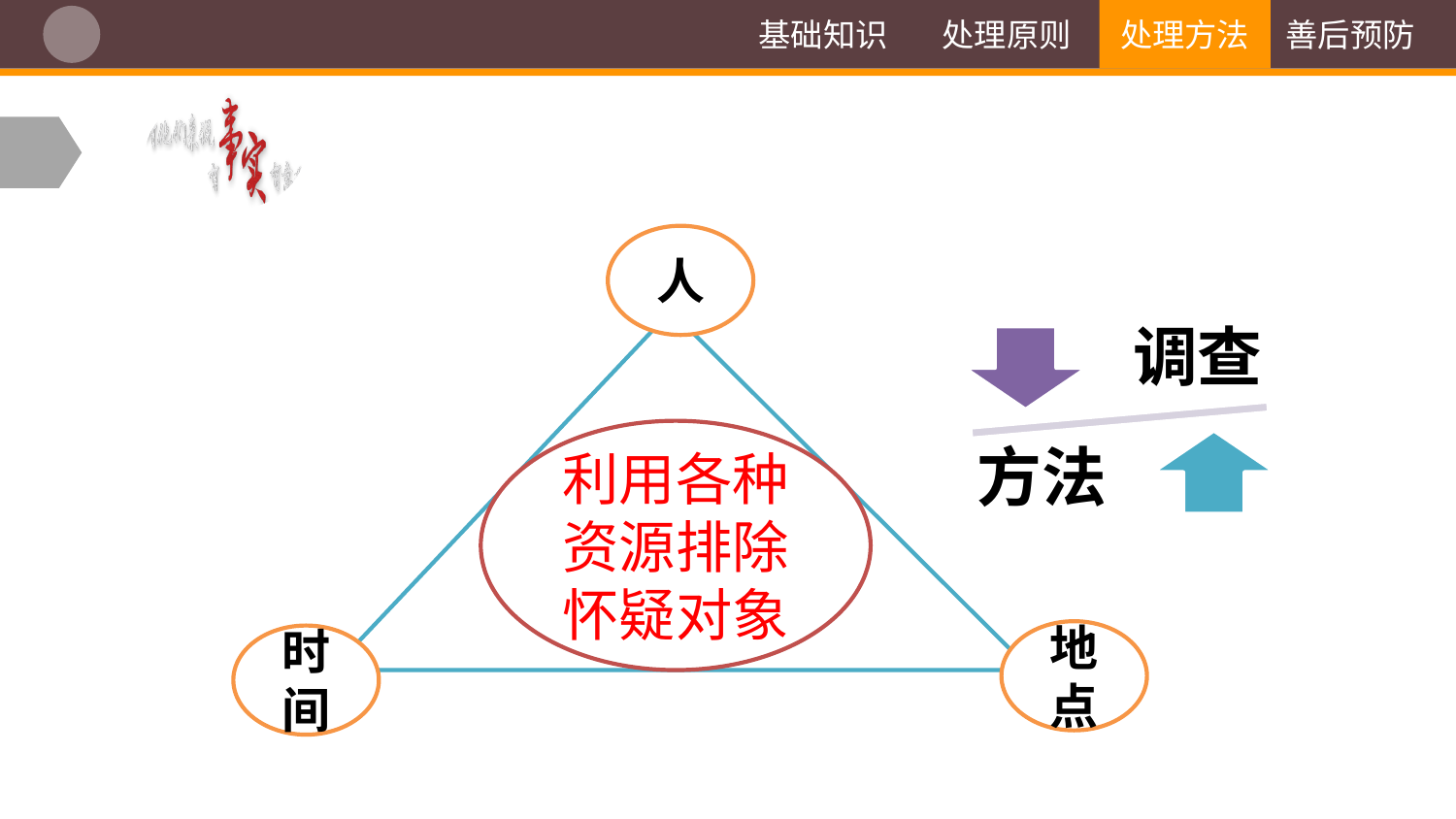

基础知识
处理原则
处理方法
善后预防

人

调查
方法
利用各种资源排除怀疑对象
地点
时间